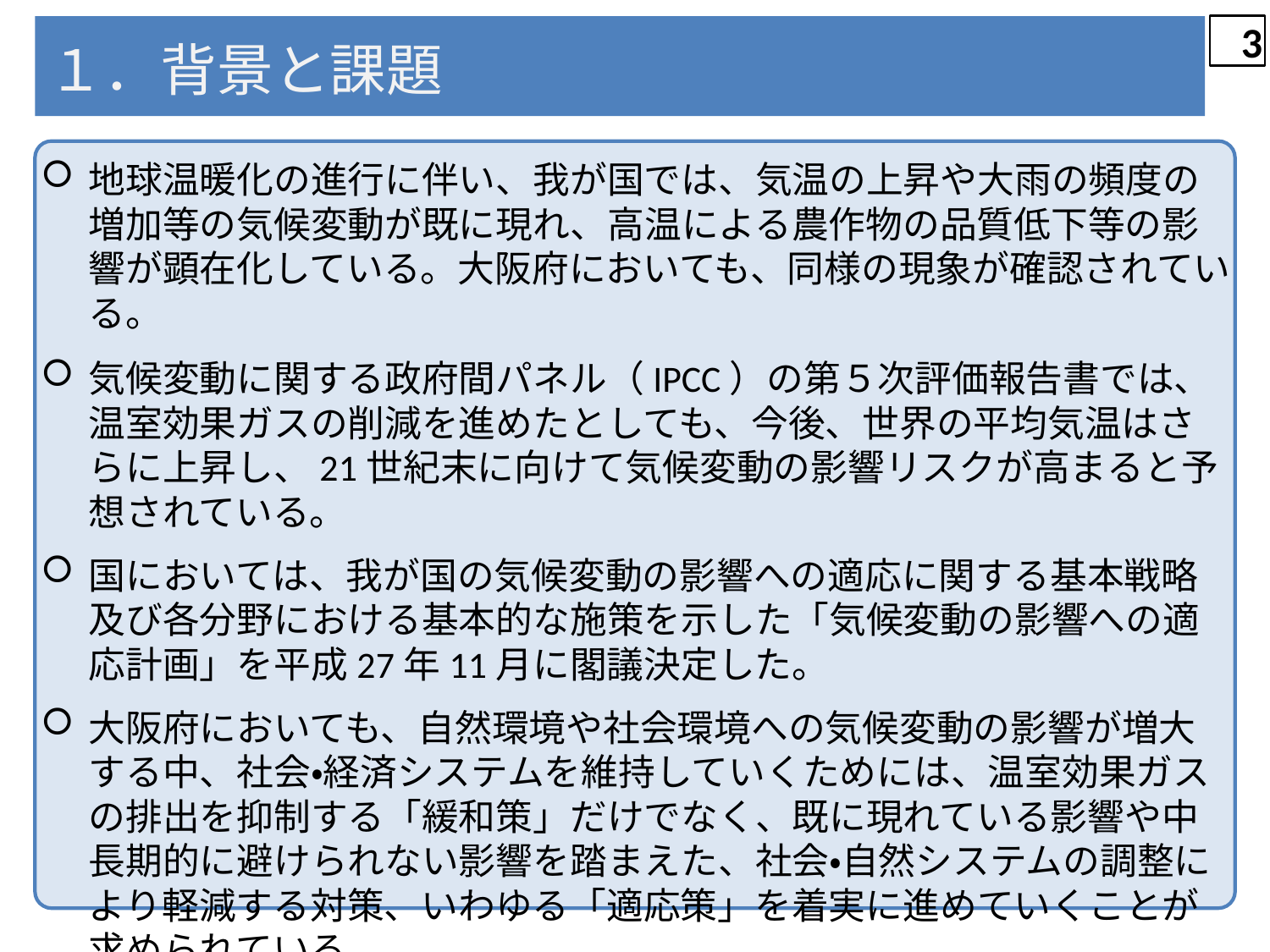

3
# １．背景と課題

地球温暖化の進行に伴い、我が国では、気温の上昇や大雨の頻度の増加等の気候変動が既に現れ、高温による農作物の品質低下等の影響が顕在化している。大阪府においても、同様の現象が確認されている。

気候変動に関する政府間パネル（IPCC）の第５次評価報告書では、温室効果ガスの削減を進めたとしても、今後、世界の平均気温はさらに上昇し、21世紀末に向けて気候変動の影響リスクが高まると予想されている。

国においては、我が国の気候変動の影響への適応に関する基本戦略及び各分野における基本的な施策を示した「気候変動の影響への適応計画」を平成27年11月に閣議決定した。

大阪府においても、自然環境や社会環境への気候変動の影響が増大する中、社会・経済システムを維持していくためには、温室効果ガスの排出を抑制する「緩和策」だけでなく、既に現れている影響や中長期的に避けられない影響を踏まえた、社会・自然システムの調整により軽減する対策、いわゆる「適応策」を着実に進めていくことが求められている。